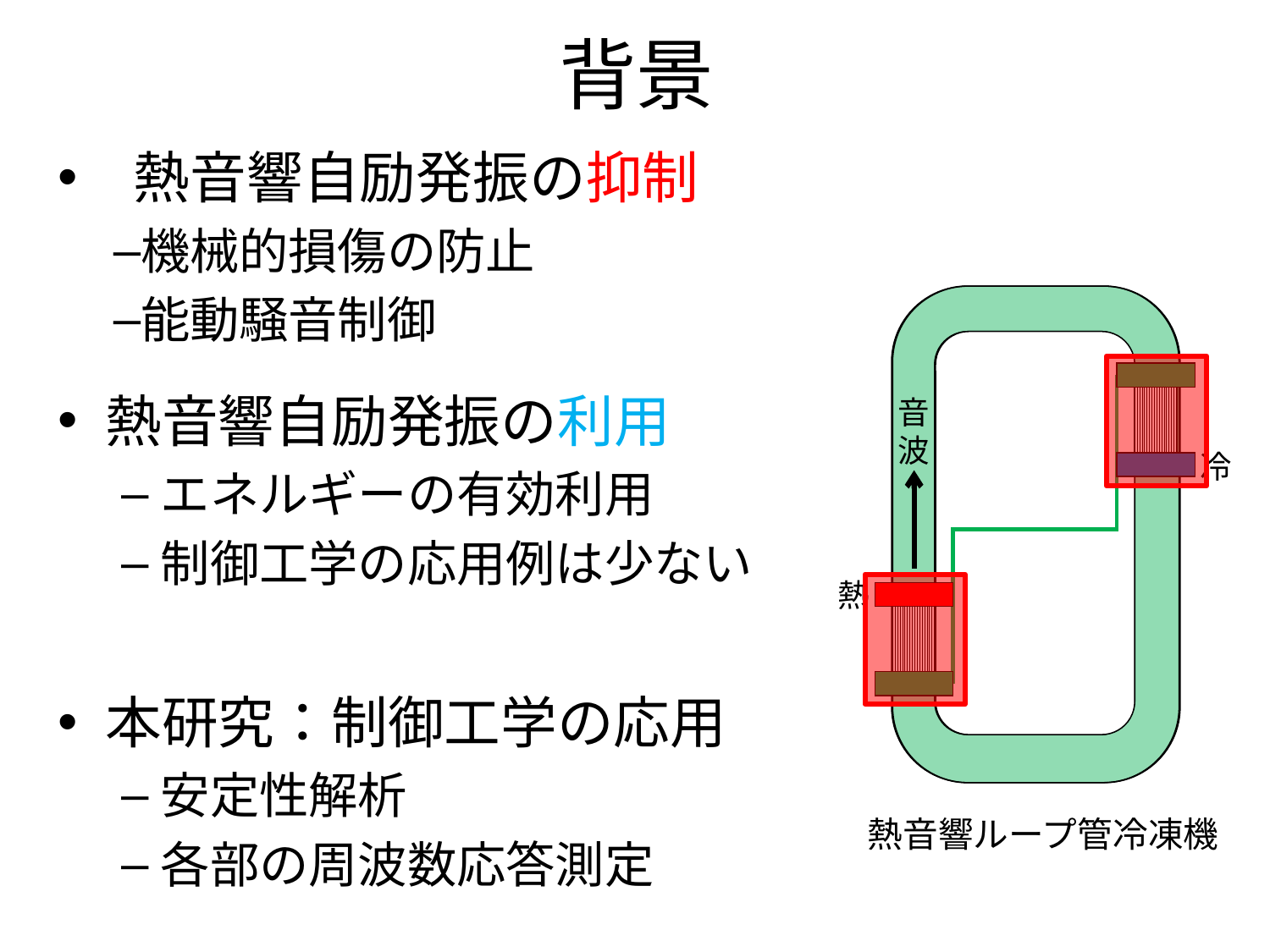

背景
　熱音響自励発振の抑制
機械的損傷の防止
能動騒音制御

熱音響自励発振の利用
エネルギーの有効利用
制御工学の応用例は少ない

本研究：制御工学の応用
安定性解析
各部の周波数応答測定

音
波
冷

熱

熱音響ループ管冷凍機